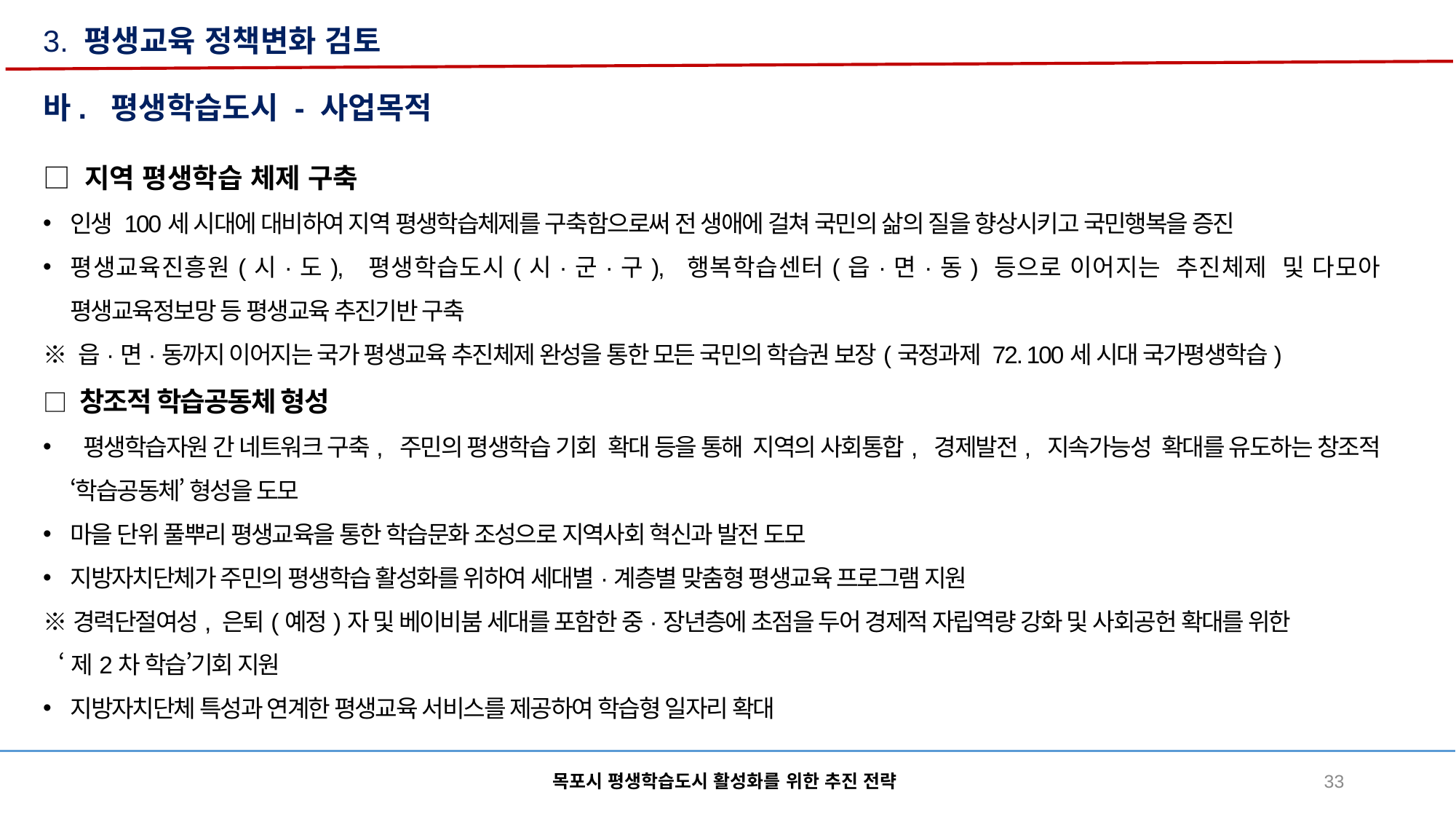

3. 평생교육 정책변화 검토
바.  평생학습도시 - 사업목적
□ 지역 평생학습 체제 구축
인생 100세 시대에 대비하여 지역 평생학습체제를 구축함으로써 전 생애에 걸쳐 국민의 삶의 질을 향상시키고 국민행복을 증진
평생교육진흥원(시·도),  평생학습도시(시·군·구),  행복학습센터(읍·면·동) 등으로 이어지는  추진체제  및 다모아 평생교육정보망 등 평생교육 추진기반 구축
※ 읍·면·동까지 이어지는 국가 평생교육 추진체제 완성을 통한 모든 국민의 학습권 보장(국정과제 72. 100세 시대 국가평생학습)
□ 창조적 학습공동체 형성
 평생학습자원 간 네트워크 구축,  주민의 평생학습 기회  확대 등을 통해  지역의 사회통합,  경제발전,  지속가능성  확대를 유도하는 창조적 ‘학습공동체’ 형성을 도모
마을 단위 풀뿌리 평생교육을 통한 학습문화 조성으로 지역사회 혁신과 발전 도모
지방자치단체가 주민의 평생학습 활성화를 위하여 세대별·계층별 맞춤형 평생교육 프로그램 지원
※경력단절여성, 은퇴(예정)자 및 베이비붐 세대를 포함한 중·장년층에 초점을 두어 경제적 자립역량 강화 및 사회공헌 확대를 위한
   ‘제2차 학습’기회 지원
지방자치단체 특성과 연계한 평생교육 서비스를 제공하여 학습형 일자리 확대
목포시 평생학습도시 활성화를 위한 추진 전략
33